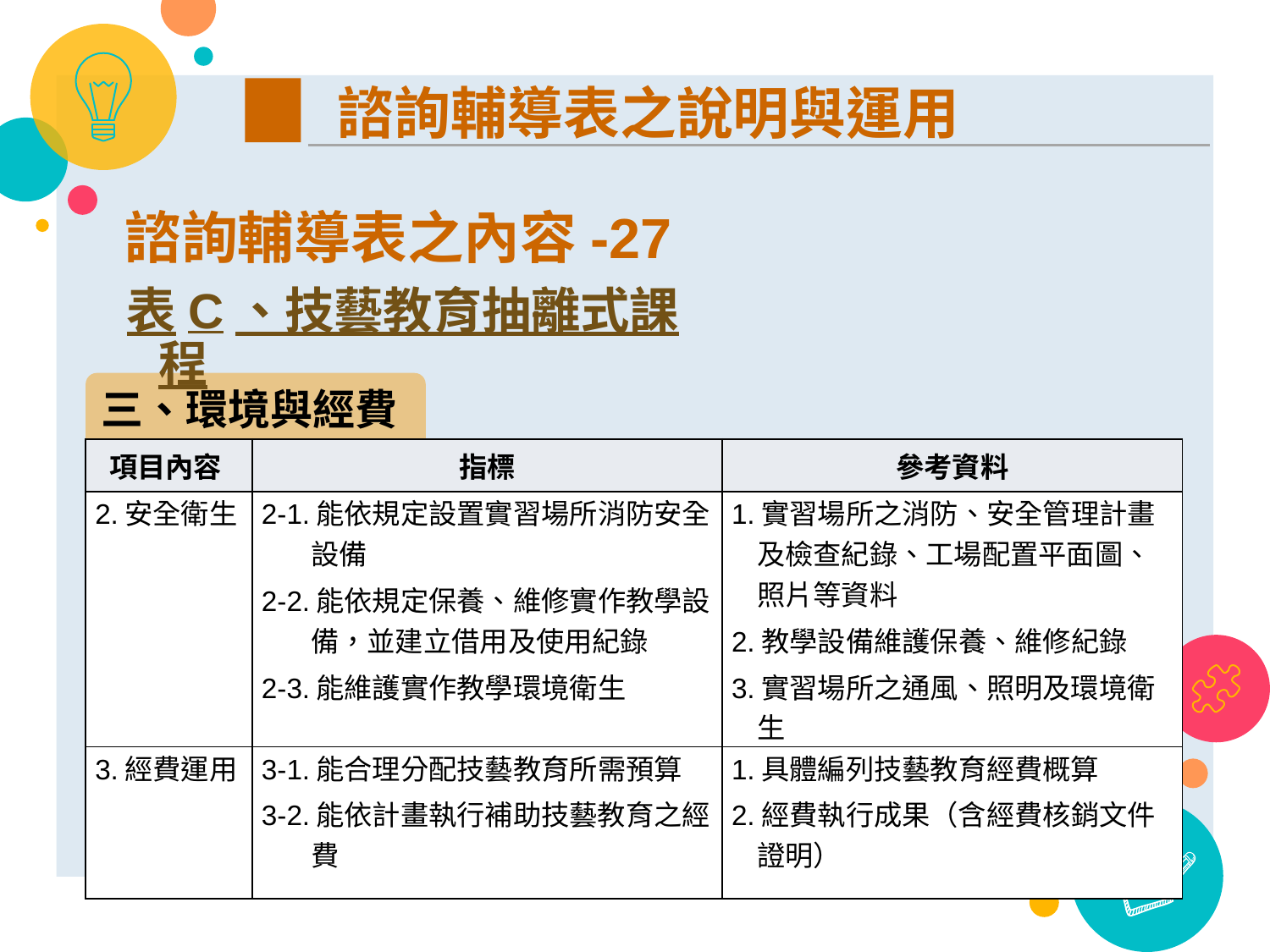

諮詢輔導表之說明與運用

諮詢輔導表之內容-27
表C、技藝教育抽離式課程
三、環境與經費
| 項目內容 | 指標 | 參考資料 |
| --- | --- | --- |
| 2.安全衛生 | 2-1.能依規定設置實習場所消防安全設備 2-2.能依規定保養、維修實作教學設備，並建立借用及使用紀錄 2-3.能維護實作教學環境衛生 | 1.實習場所之消防、安全管理計畫及檢查紀錄、工場配置平面圖、照片等資料 2.教學設備維護保養、維修紀錄 3.實習場所之通風、照明及環境衛生 |
| 3.經費運用 | 3-1.能合理分配技藝教育所需預算 3-2.能依計畫執行補助技藝教育之經費 | 1.具體編列技藝教育經費概算 2.經費執行成果（含經費核銷文件證明） |